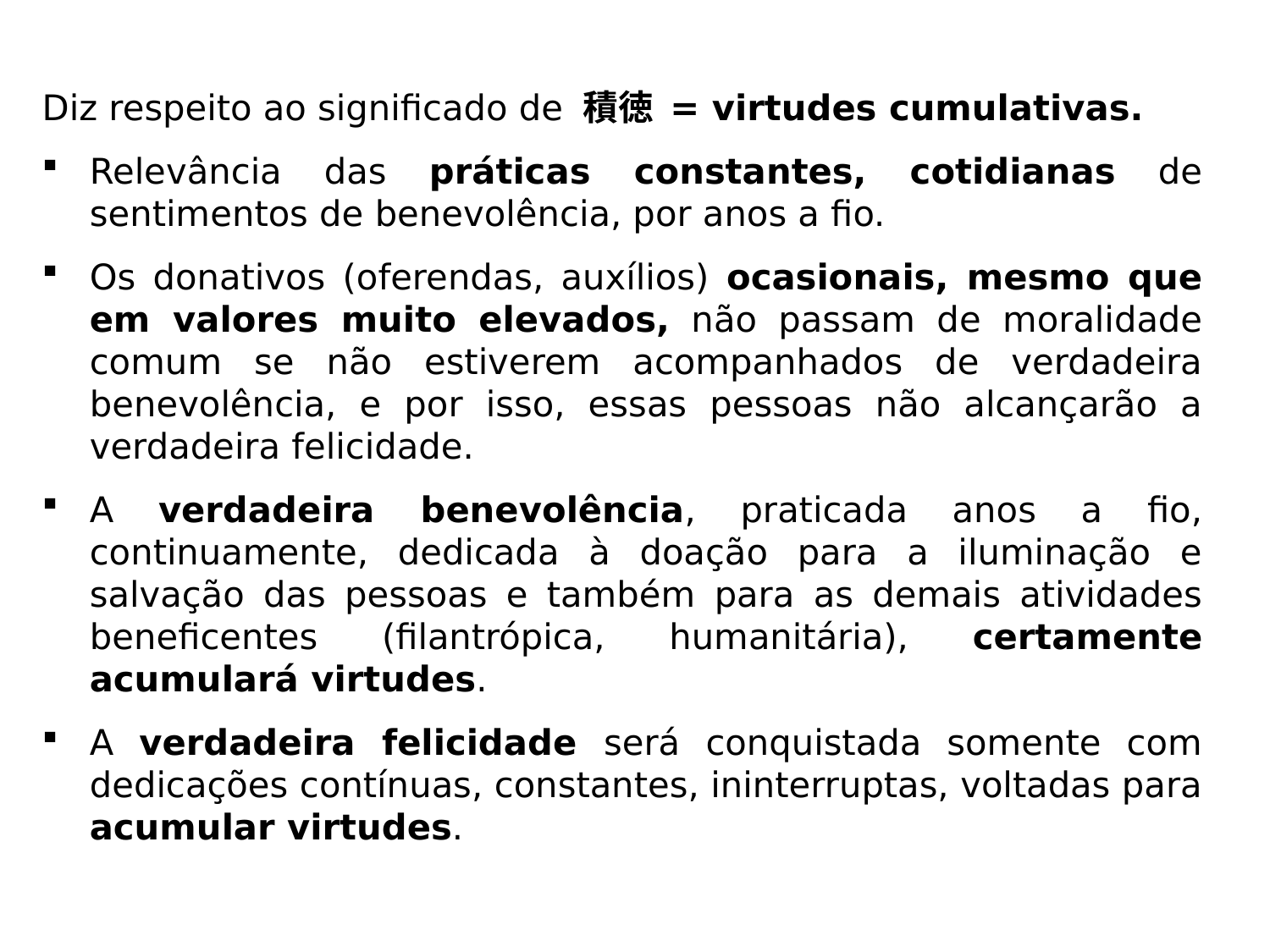

Diz respeito ao significado de 積徳 = virtudes cumulativas.
Relevância das práticas constantes, cotidianas de sentimentos de benevolência, por anos a fio.
Os donativos (oferendas, auxílios) ocasionais, mesmo que em valores muito elevados, não passam de moralidade comum se não estiverem acompanhados de verdadeira benevolência, e por isso, essas pessoas não alcançarão a verdadeira felicidade.
A verdadeira benevolência, praticada anos a fio, continuamente, dedicada à doação para a iluminação e salvação das pessoas e também para as demais atividades beneficentes (filantrópica, humanitária), certamente acumulará virtudes.
A verdadeira felicidade será conquistada somente com dedicações contínuas, constantes, ininterruptas, voltadas para acumular virtudes.